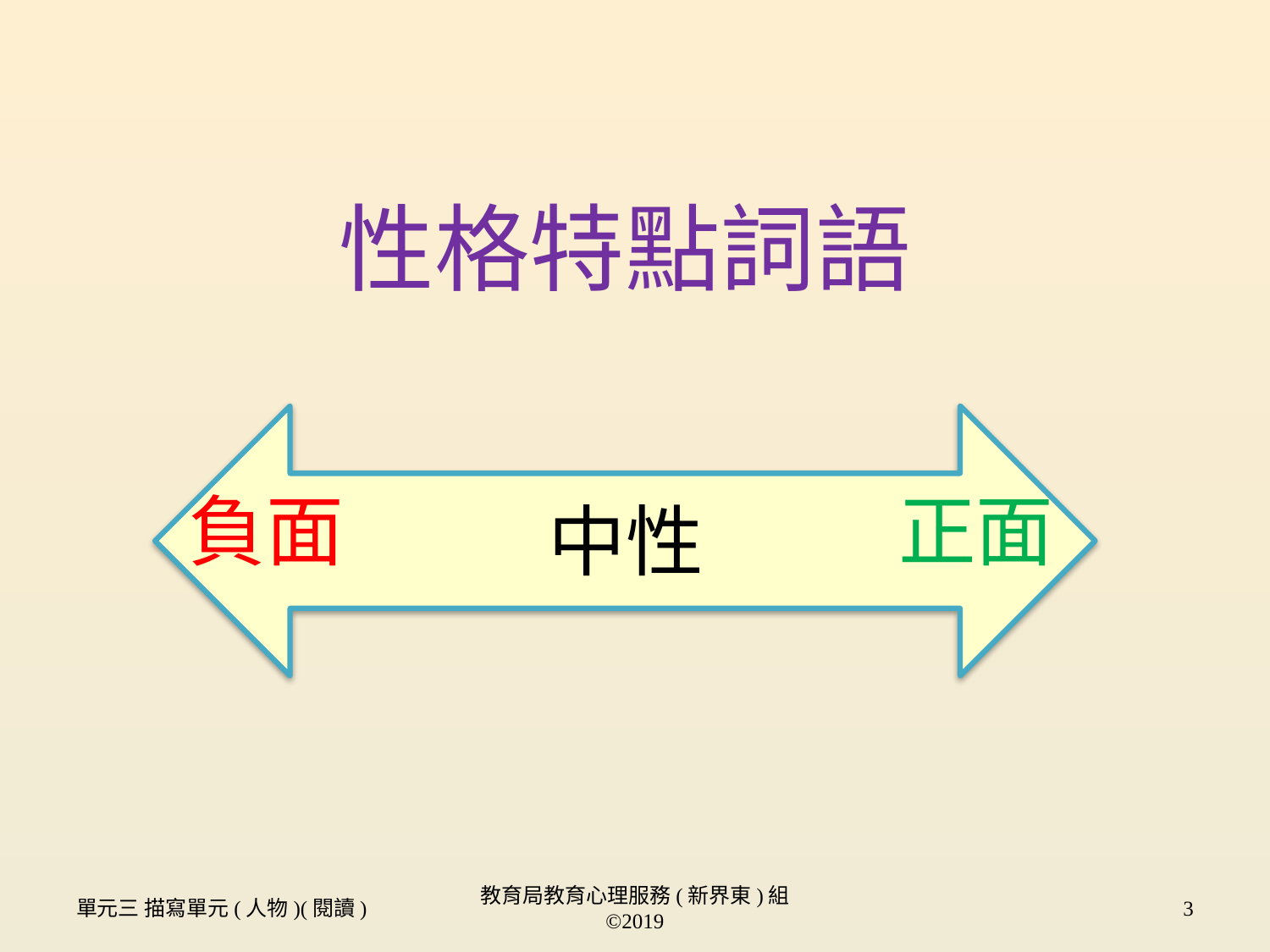

# 性格特點詞語

負面
正面
中性
單元三 描寫單元(人物)(閱讀)
教育局教育心理服務(新界東)組 ©2019
3